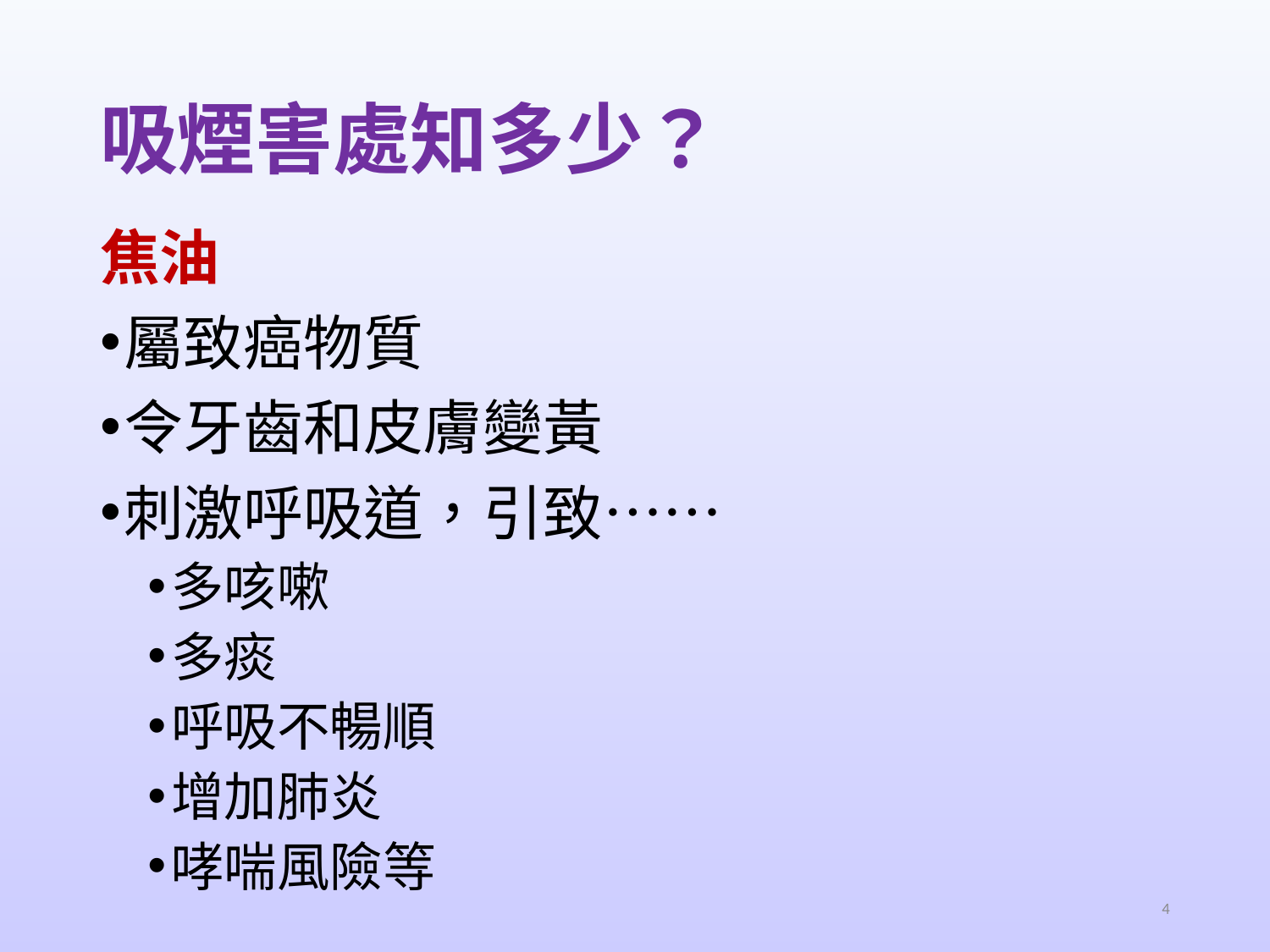

# 吸煙害處知多少？
焦油
屬致癌物質
令牙齒和皮膚變黃
刺激呼吸道，引致……
多咳嗽
多痰
呼吸不暢順
增加肺炎
哮喘風險等
4